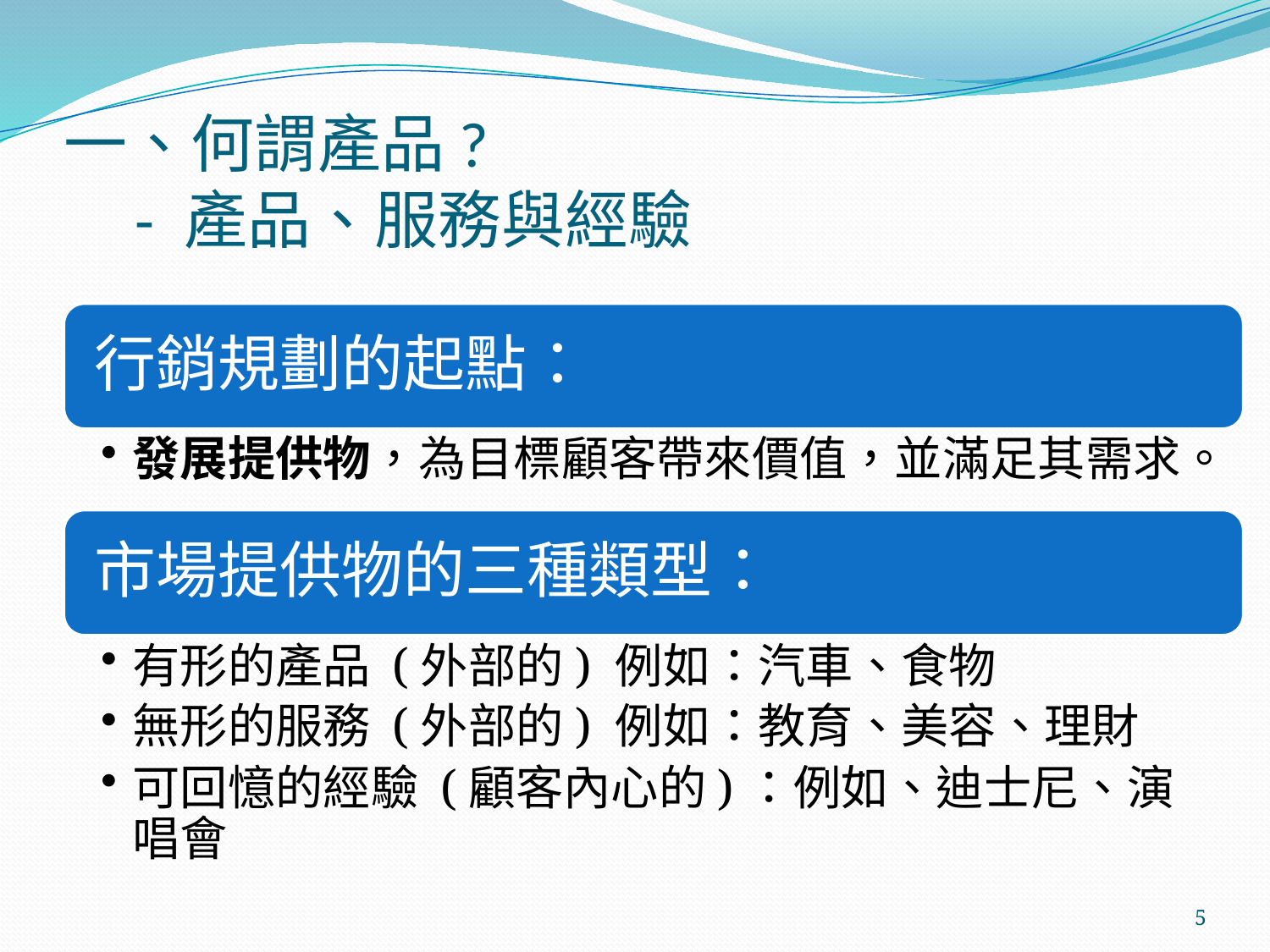

# 一、何謂產品? - 產品、服務與經驗
行銷規劃的起點：
發展提供物，為目標顧客帶來價值，並滿足其需求。
市場提供物的三種類型：
有形的產品 (外部的) 例如：汽車、食物
無形的服務 (外部的) 例如：教育、美容、理財
可回憶的經驗 (顧客內心的)：例如、迪士尼、演唱會
5